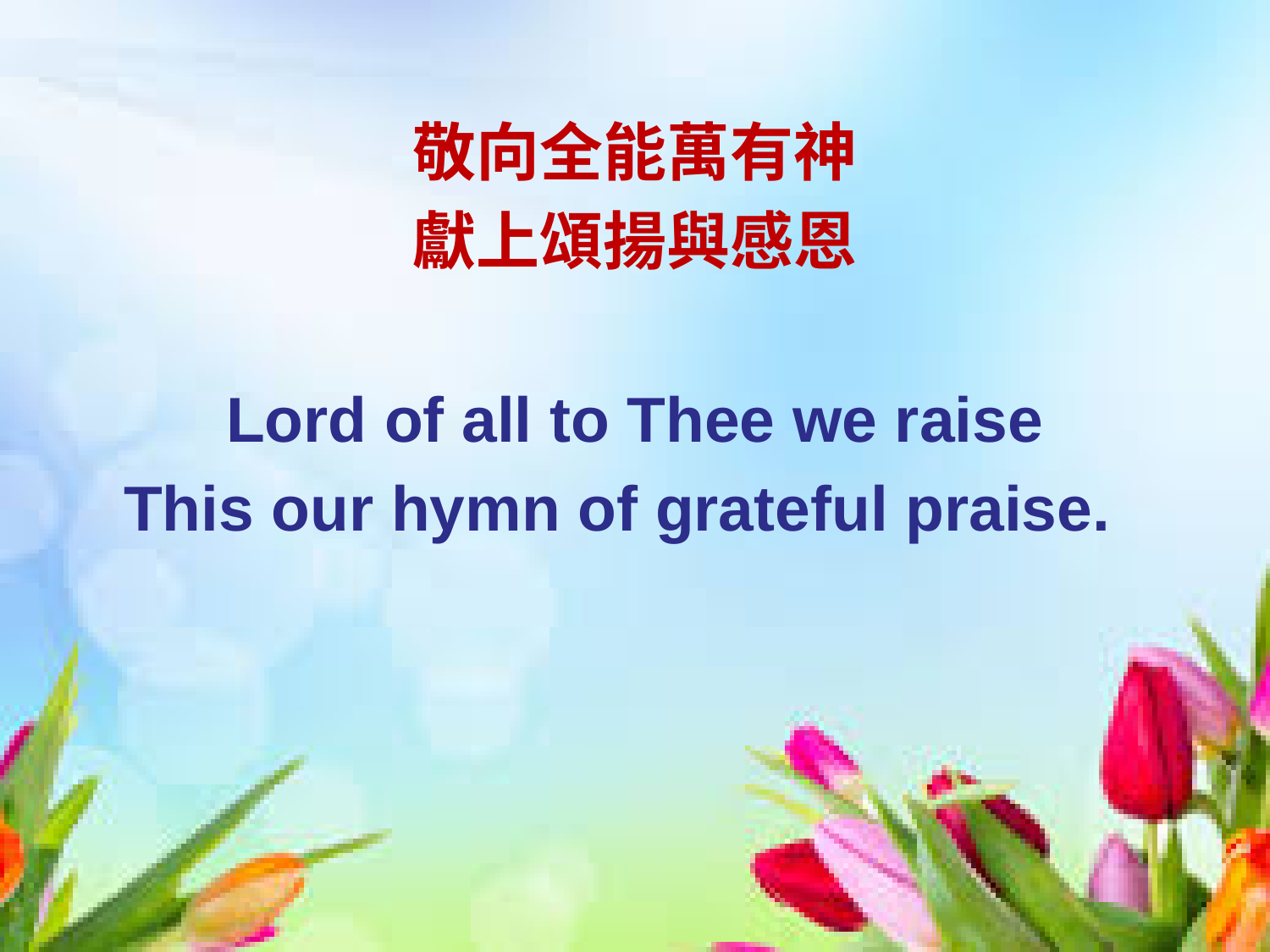

敬向全能萬有神
獻上頌揚與感恩

Lord of all to Thee we raise
This our hymn of grateful praise.